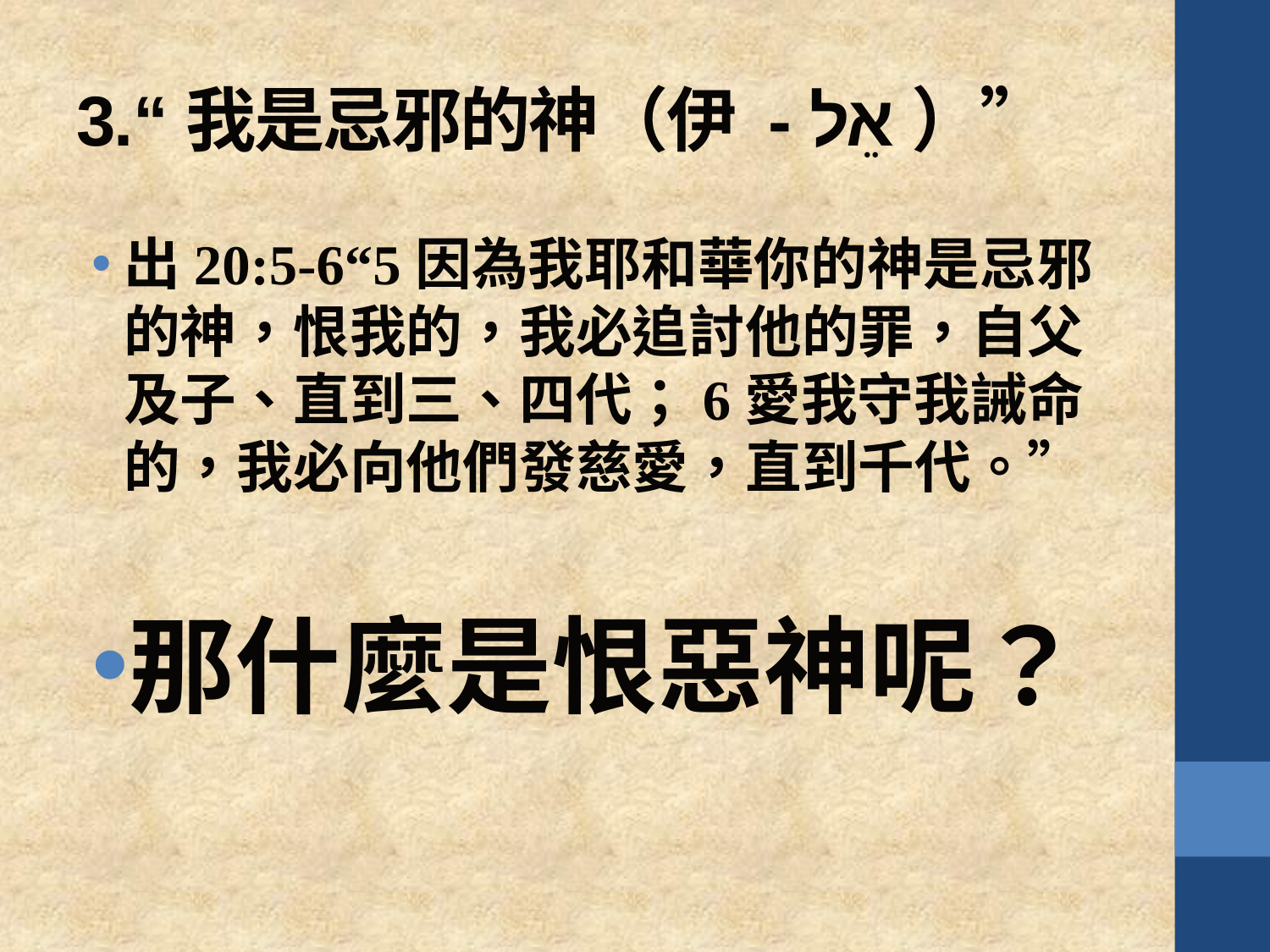

# 3.“我是忌邪的神（伊 - אֵל）”
出20:5-6“5因為我耶和華你的神是忌邪的神，恨我的，我必追討他的罪，自父及子、直到三、四代；6愛我守我誡命的，我必向他們發慈愛，直到千代。”

那什麼是恨惡神呢？